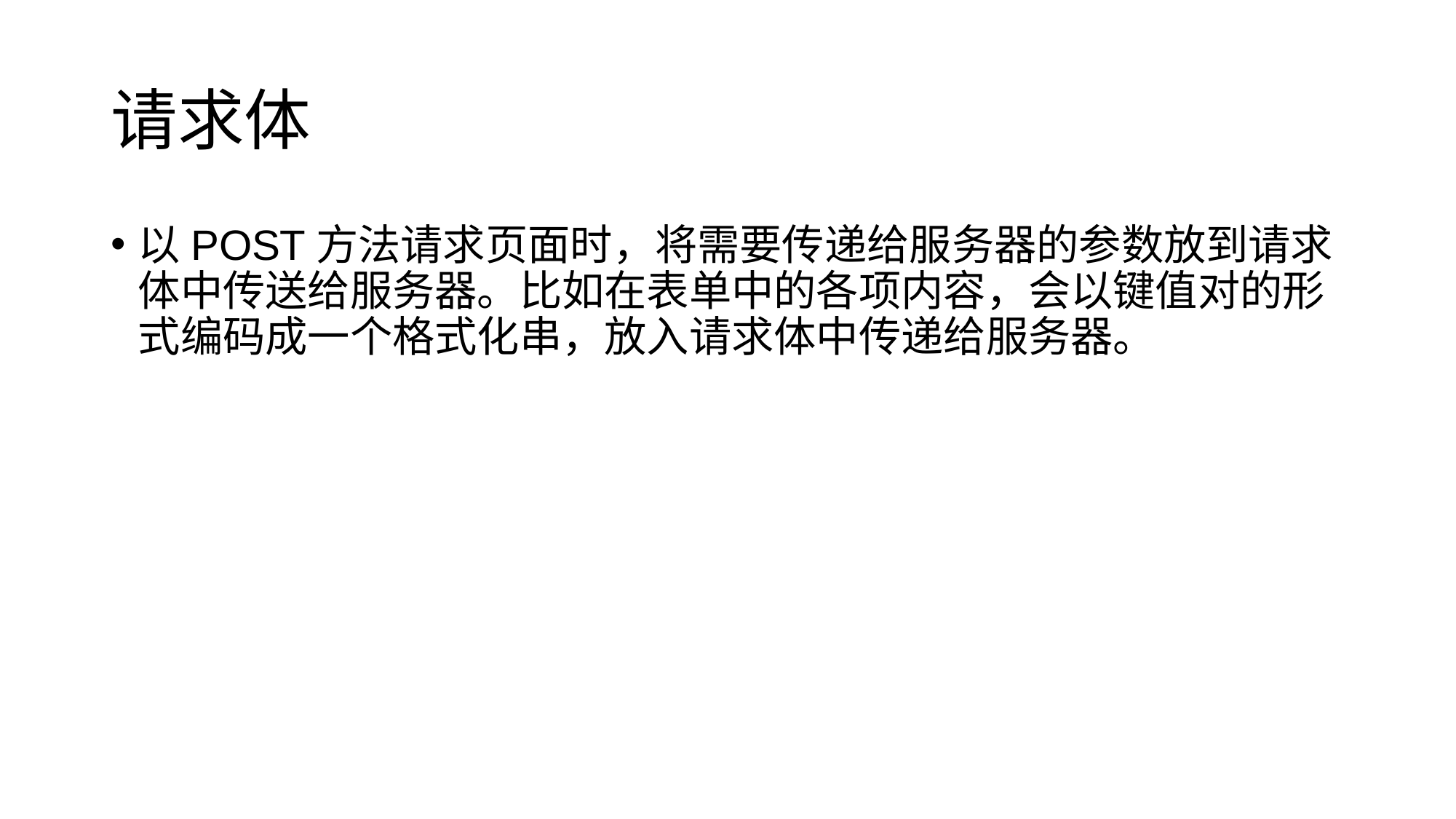

# 请求体
以POST方法请求页面时，将需要传递给服务器的参数放到请求体中传送给服务器。比如在表单中的各项内容，会以键值对的形式编码成一个格式化串，放入请求体中传递给服务器。